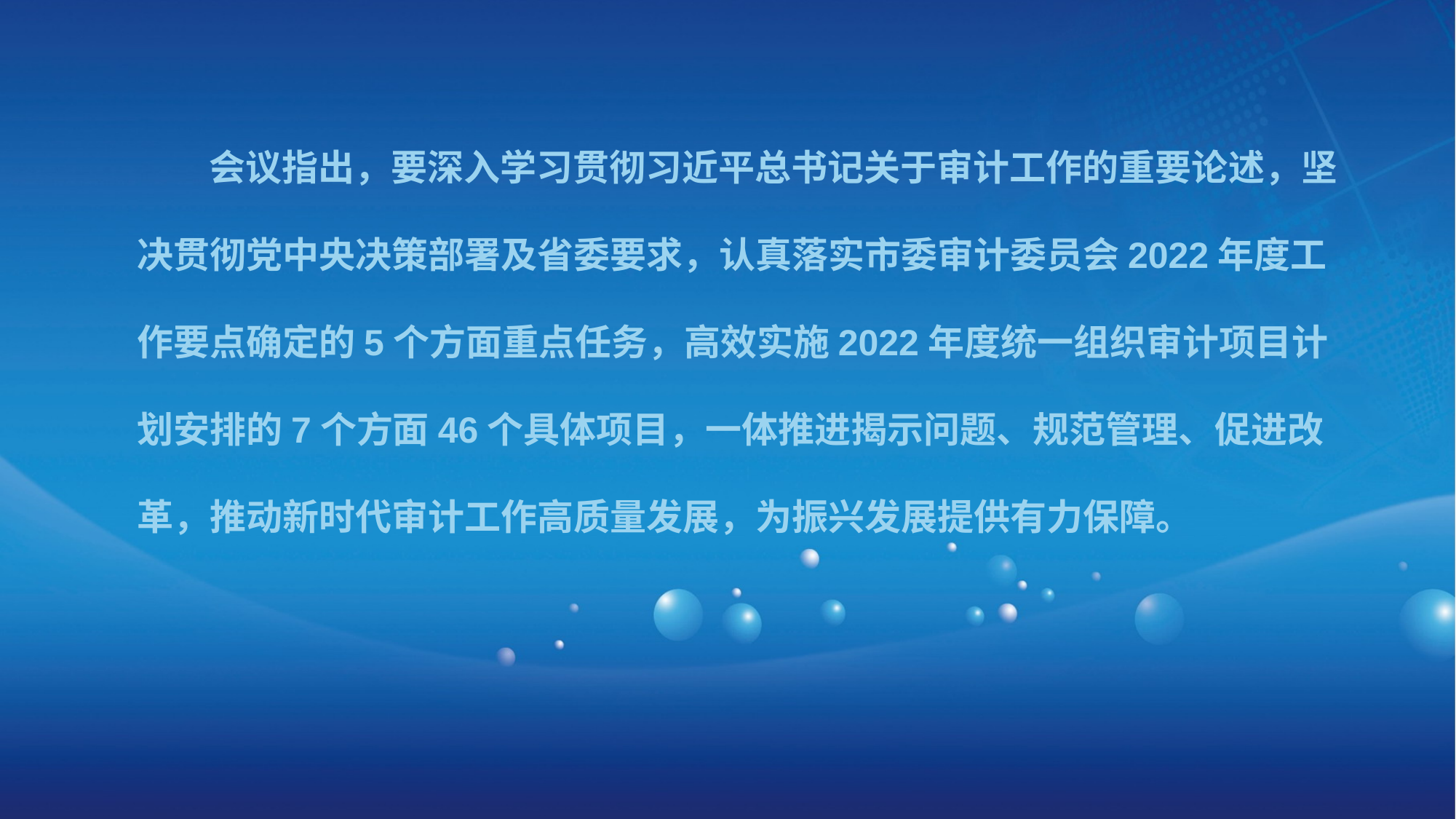

会议指出，要深入学习贯彻习近平总书记关于审计工作的重要论述，坚决贯彻党中央决策部署及省委要求，认真落实市委审计委员会2022年度工作要点确定的5个方面重点任务，高效实施2022年度统一组织审计项目计划安排的7个方面46个具体项目，一体推进揭示问题、规范管理、促进改革，推动新时代审计工作高质量发展，为振兴发展提供有力保障。